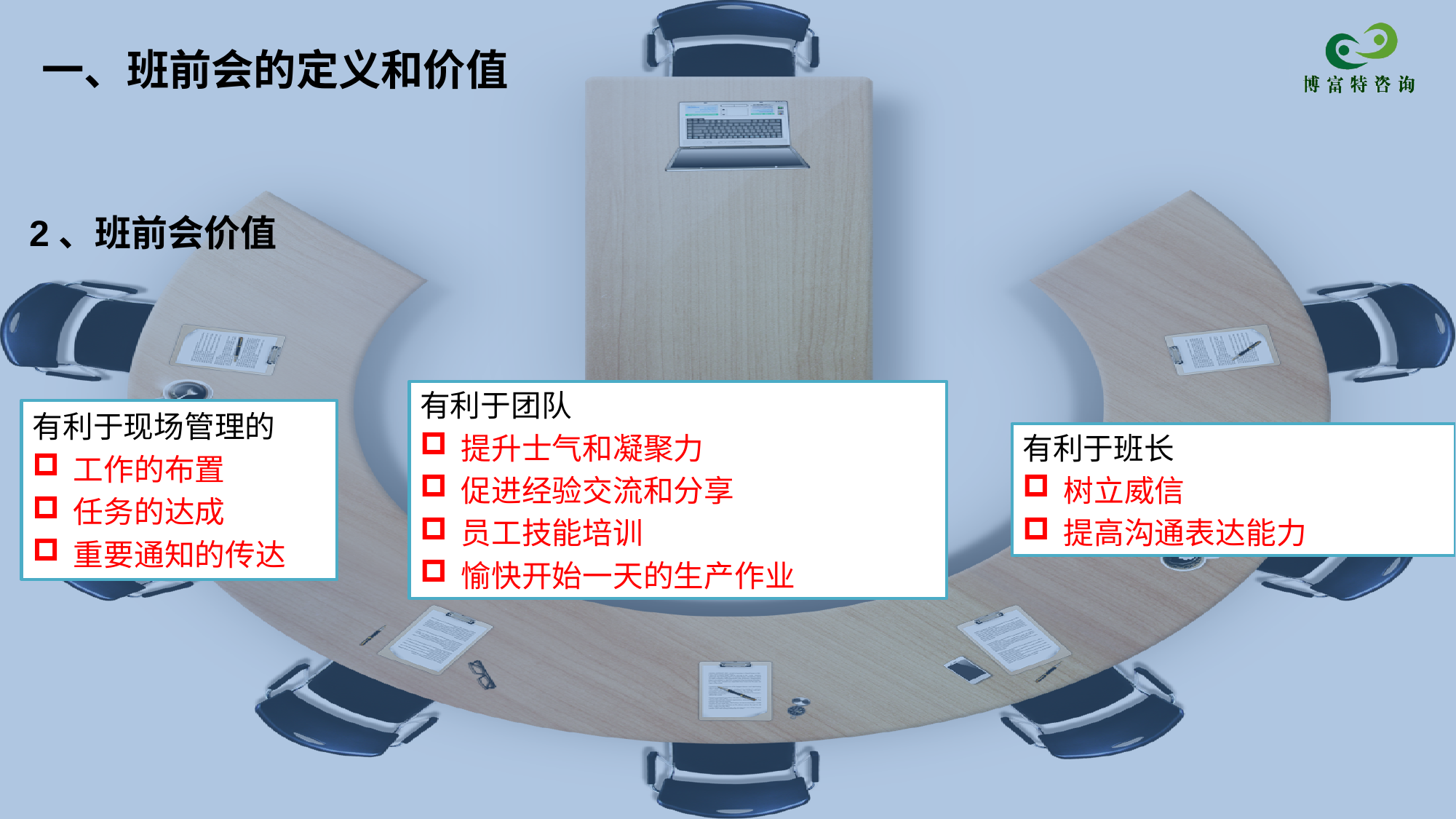

一、班前会的定义和价值
2、班前会价值
有利于团队
提升士气和凝聚力
促进经验交流和分享
员工技能培训
愉快开始一天的生产作业
有利于现场管理的
工作的布置
任务的达成
重要通知的传达
有利于班长
树立威信
提高沟通表达能力